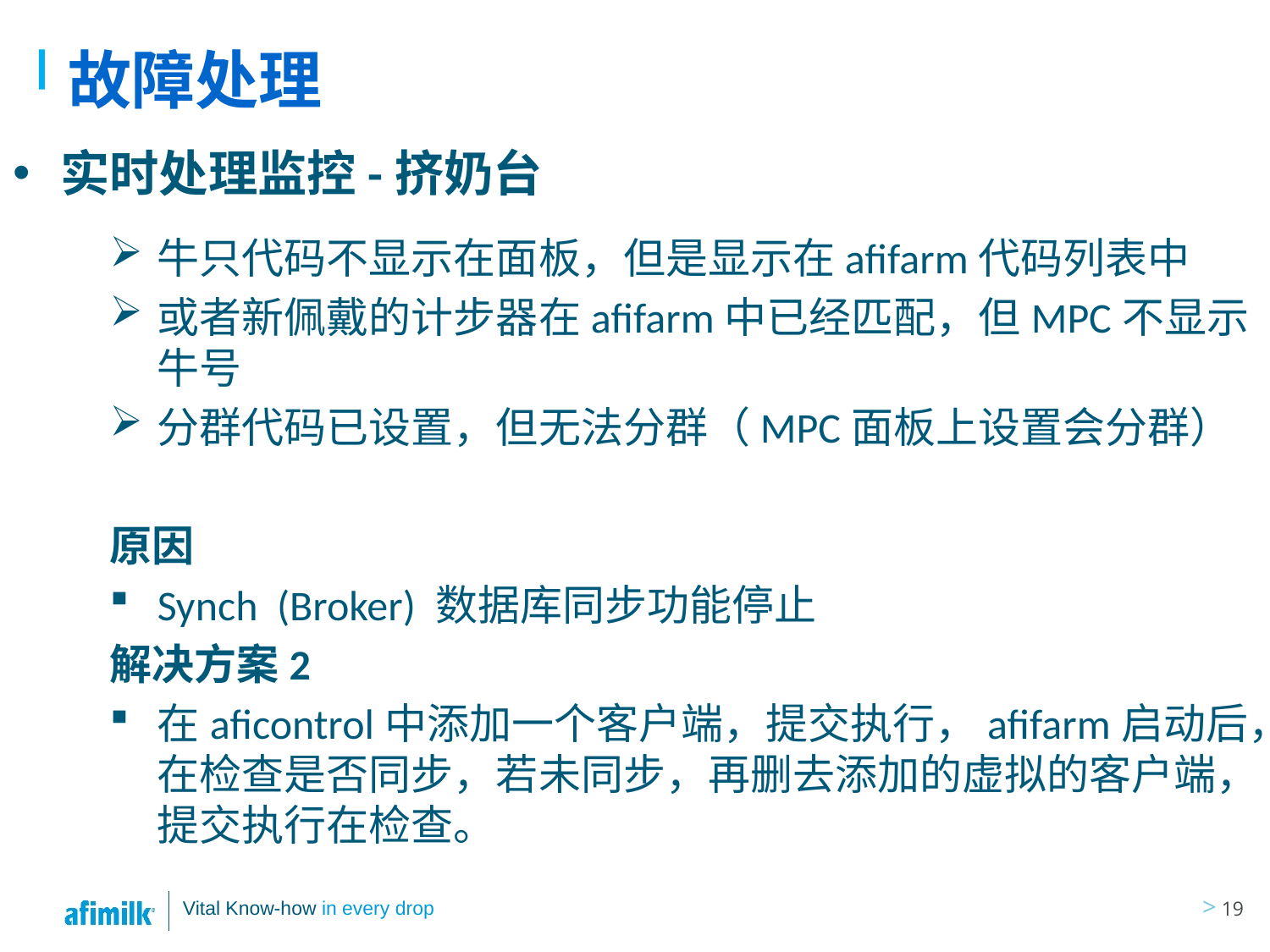

# 故障处理
实时处理监控-挤奶台

牛只代码不显示在面板，但是显示在afifarm代码列表中
或者新佩戴的计步器在afifarm中已经匹配，但MPC不显示牛号
分群代码已设置，但无法分群（MPC面板上设置会分群）

原因
Synch  (Broker) 数据库同步功能停止
解决方案2
在aficontrol中添加一个客户端，提交执行，afifarm启动后，在检查是否同步，若未同步，再删去添加的虚拟的客户端，提交执行在检查。